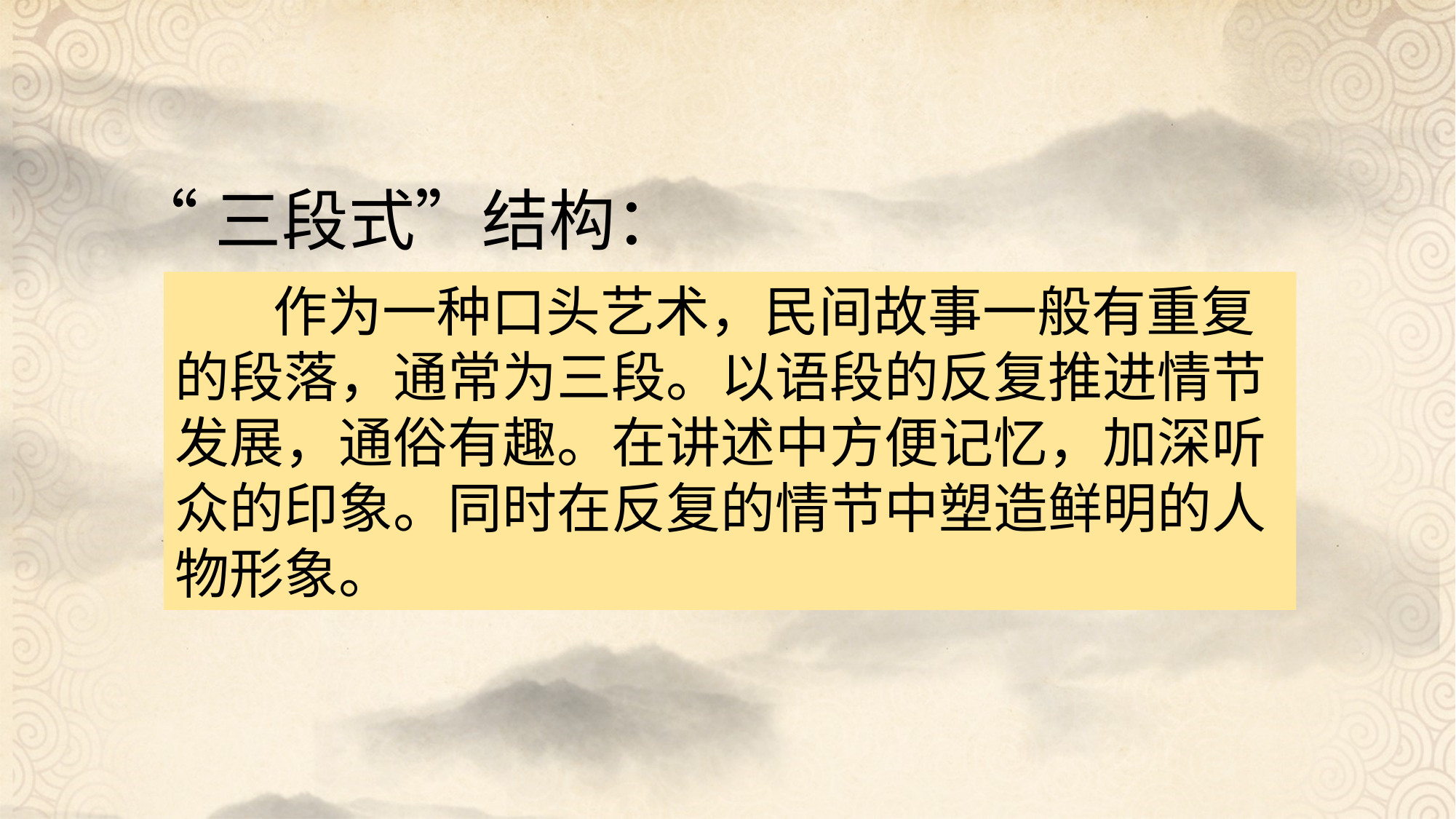

“三段式”结构：
       作为一种口头艺术，民间故事一般有重复的段落，通常为三段。以语段的反复推进情节发展，通俗有趣。在讲述中方便记忆，加深听众的印象。同时在反复的情节中塑造鲜明的人物形象。